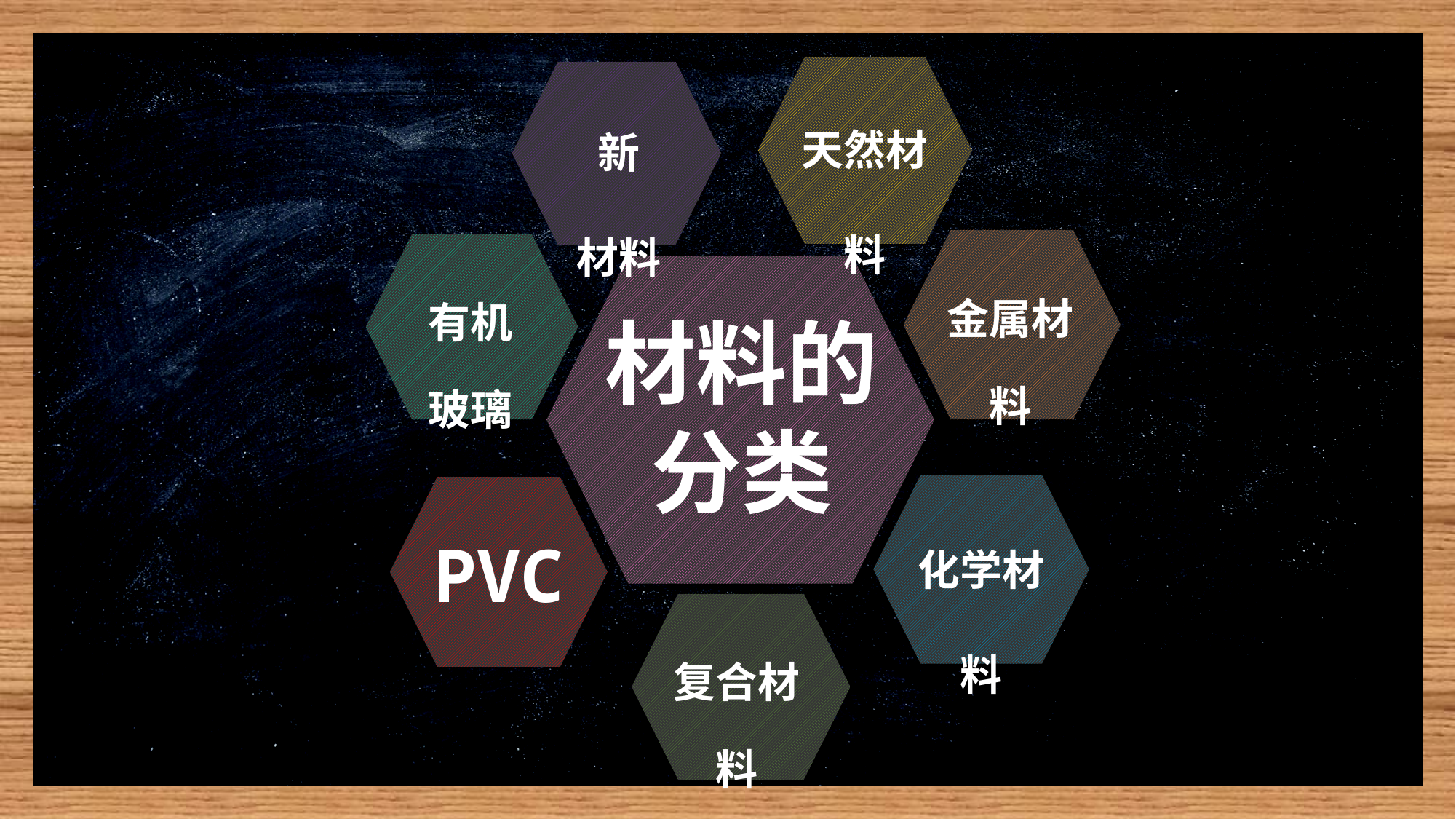

天然材料

新
材料

金属材料

有机玻璃

材料的
分类

化学材料

PVC

复合材料